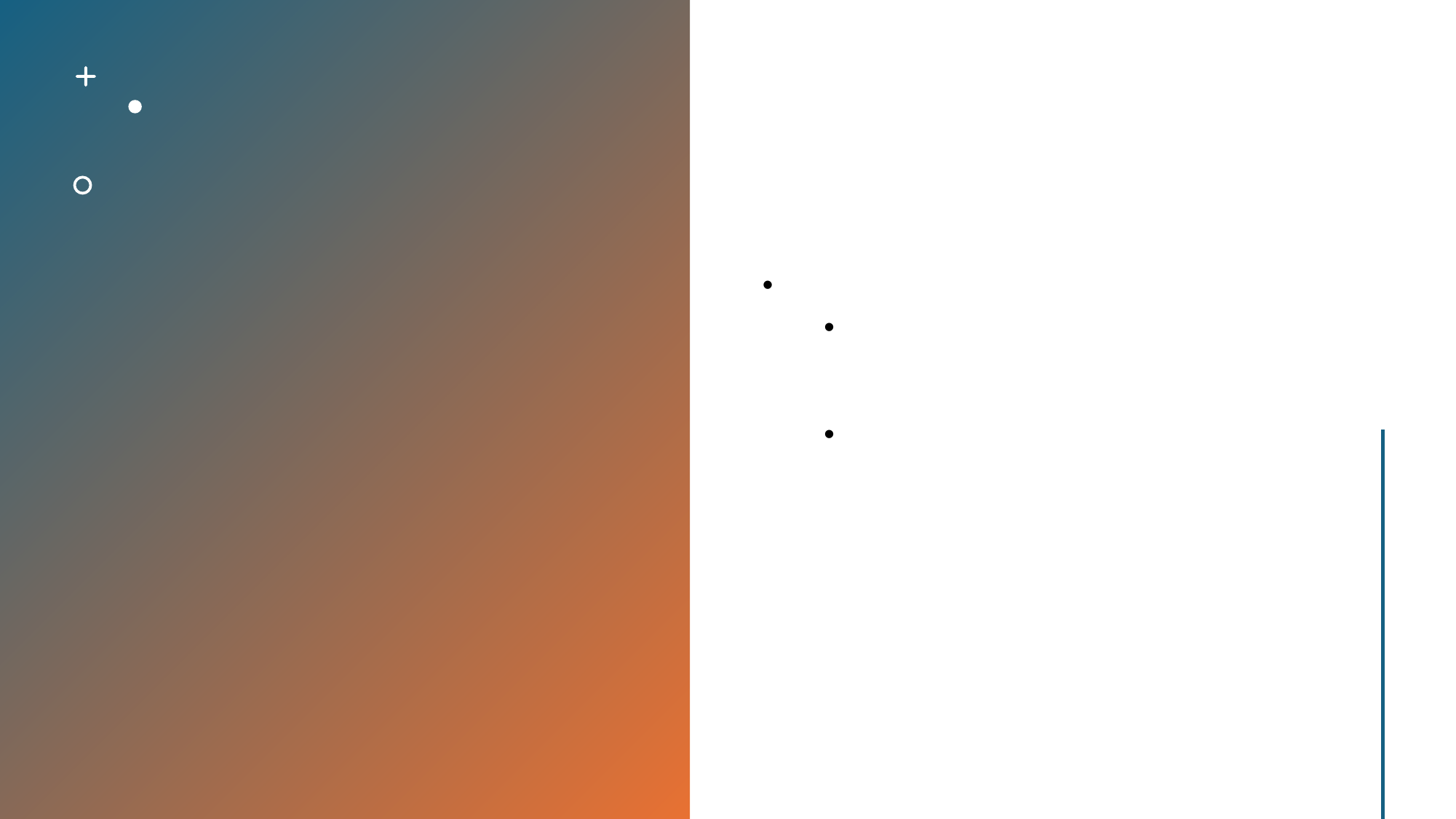

야마토 왕조와 초기 일본의 형성
야마토 왕조는 기원전 3세기에 발생한 고대 일본의 왕조로, 현대 일본의 시초로 여겨집니다.
야마토 왕조는 본도의 히마코토 요메이와의 결혼을 통해 세력을 확장했으며, 이후 다양한 지배 영역을 통합했습니다.